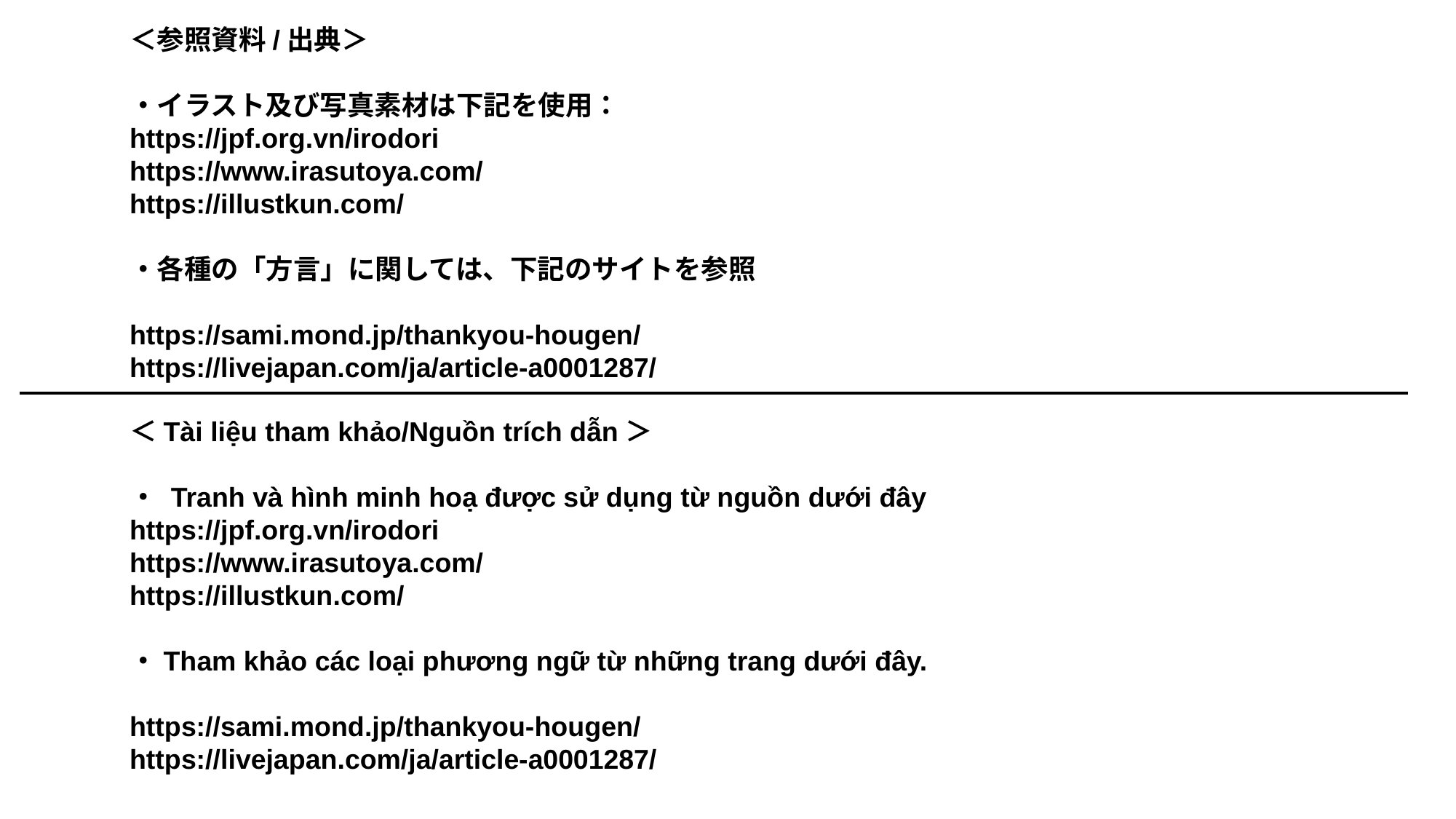

＜参照資料/出典＞

・イラスト及び写真素材は下記を使用：
https://jpf.org.vn/irodori
https://www.irasutoya.com/
https://illustkun.com/

・各種の「方言」に関しては、下記のサイトを参照

https://sami.mond.jp/thankyou-hougen/
https://livejapan.com/ja/article-a0001287/
＜Tài liệu tham khảo/Nguồn trích dẫn＞

・ Tranh và hình minh hoạ được sử dụng từ nguồn dưới đây
https://jpf.org.vn/irodori
https://www.irasutoya.com/
https://illustkun.com/

・Tham khảo các loại phương ngữ từ những trang dưới đây.

https://sami.mond.jp/thankyou-hougen/
https://livejapan.com/ja/article-a0001287/